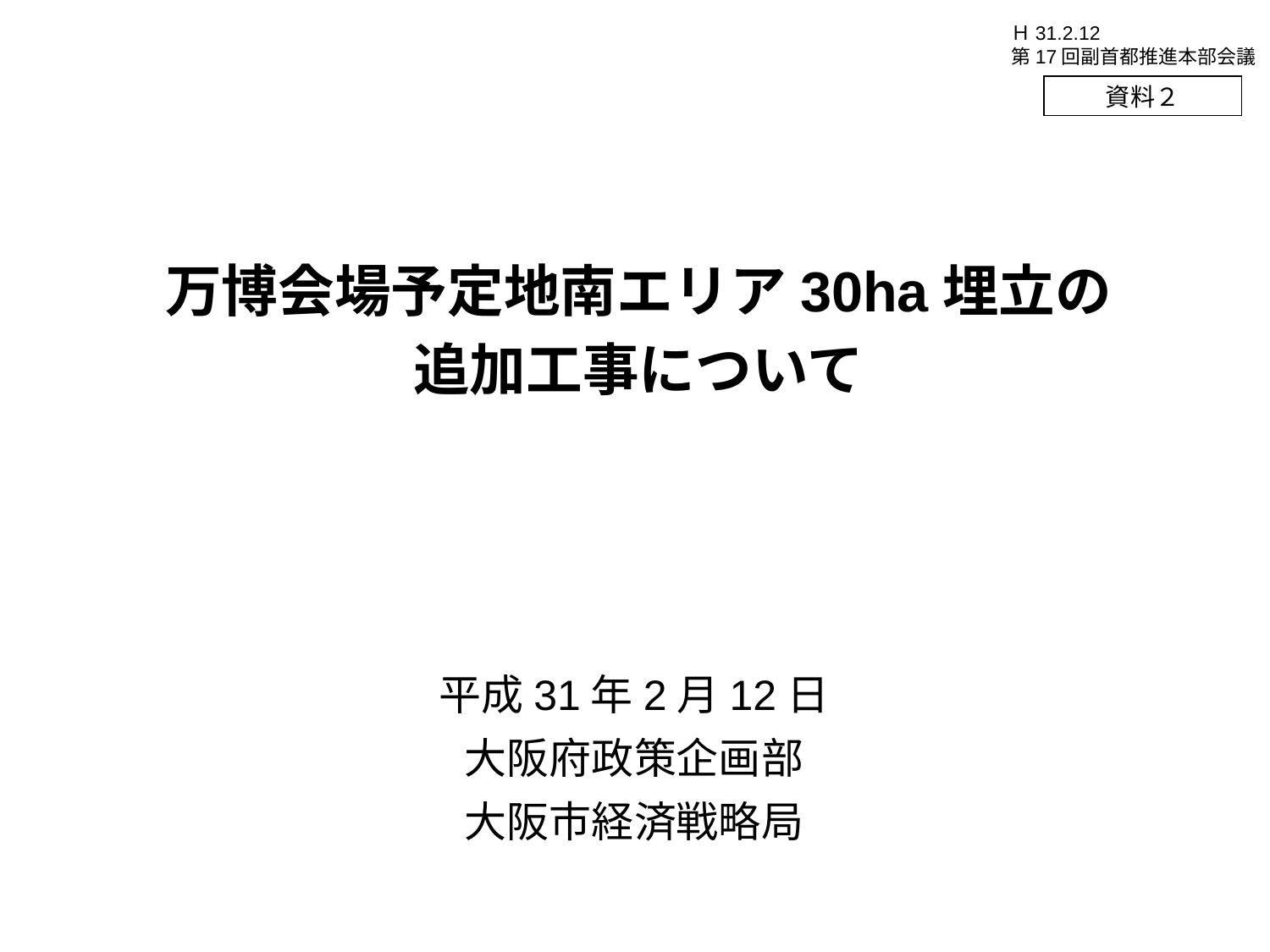

Ｈ31.2.12
第17回副首都推進本部会議
資料２
万博会場予定地南エリア30ha埋立の
追加工事について
平成31年2月12日
大阪府政策企画部
⼤阪市経済戦略局